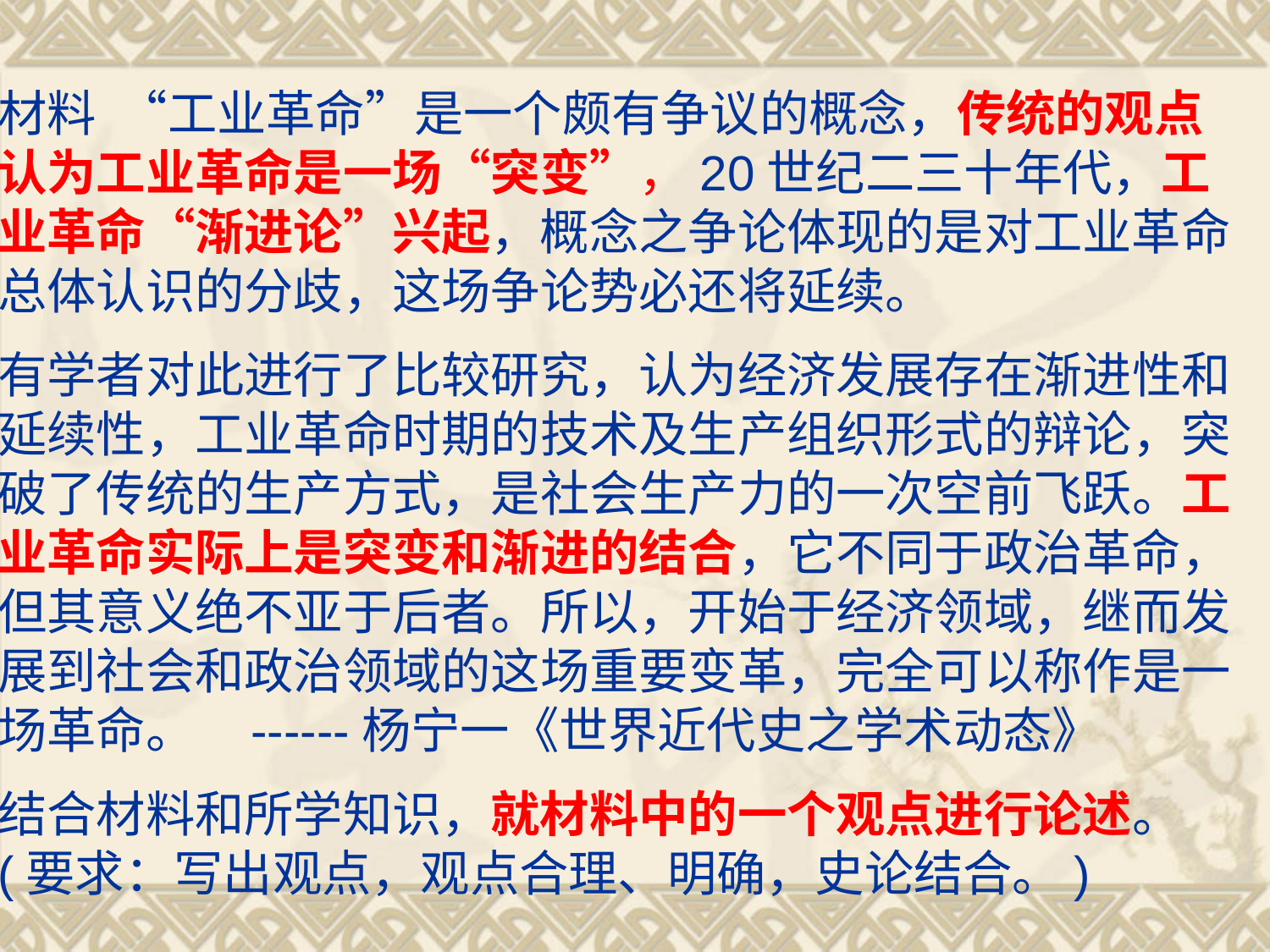

材料  “工业革命”是一个颇有争议的概念，传统的观点认为工业革命是一场“突变”，20世纪二三十年代，工业革命“渐进论”兴起，概念之争论体现的是对工业革命总体认识的分歧，这场争论势必还将延续。
有学者对此进行了比较研究，认为经济发展存在渐进性和延续性，工业革命时期的技术及生产组织形式的辩论，突破了传统的生产方式，是社会生产力的一次空前飞跃。工业革命实际上是突变和渐进的结合，它不同于政治革命，但其意义绝不亚于后者。所以，开始于经济领域，继而发展到社会和政治领域的这场重要变革，完全可以称作是一场革命。    ------杨宁一《世界近代史之学术动态》
结合材料和所学知识，就材料中的一个观点进行论述。(要求：写出观点，观点合理、明确，史论结合。)